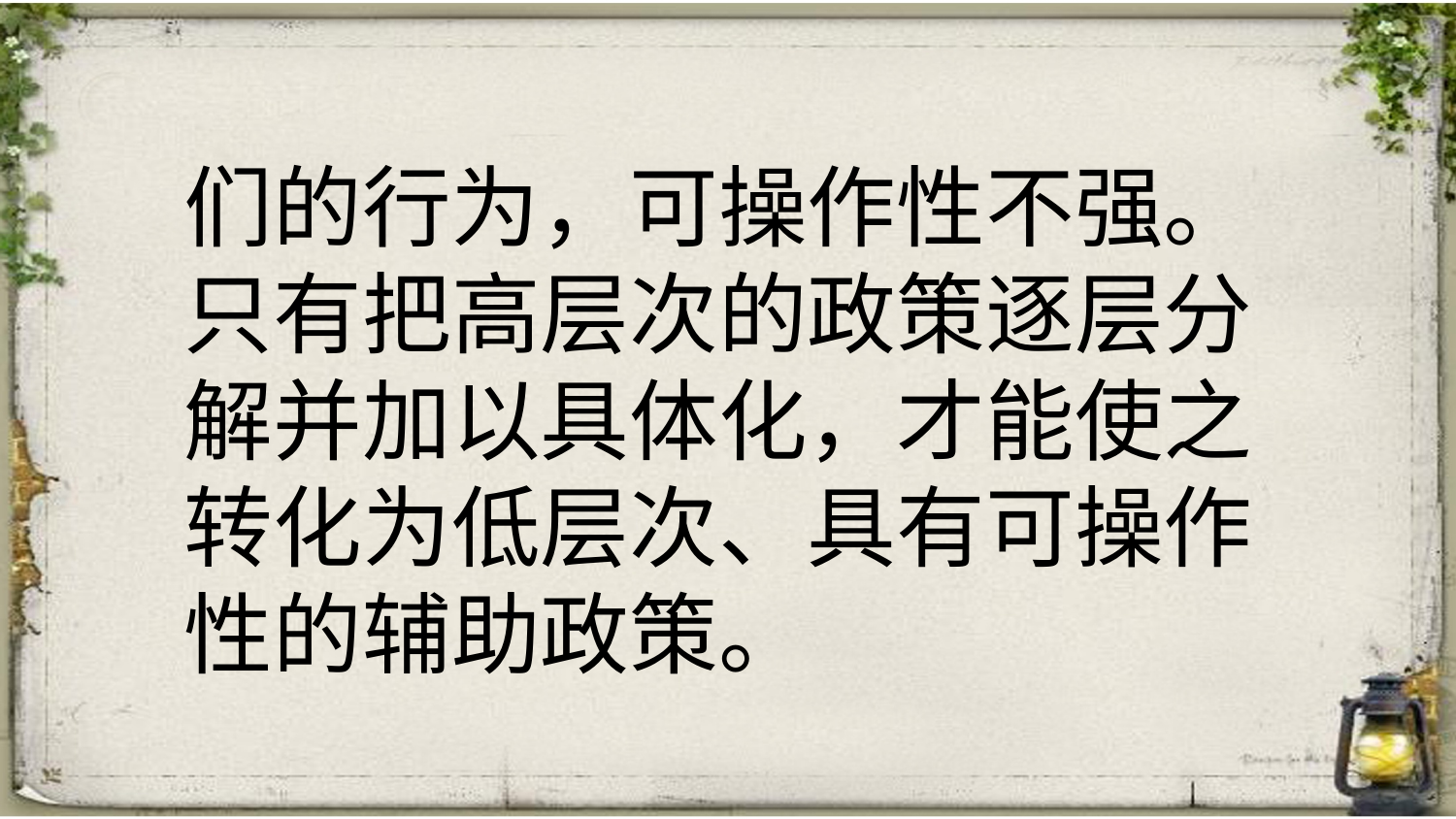

们的行为，可操作性不强。只有把高层次的政策逐层分解并加以具体化，才能使之转化为低层次、具有可操作性的辅助政策。